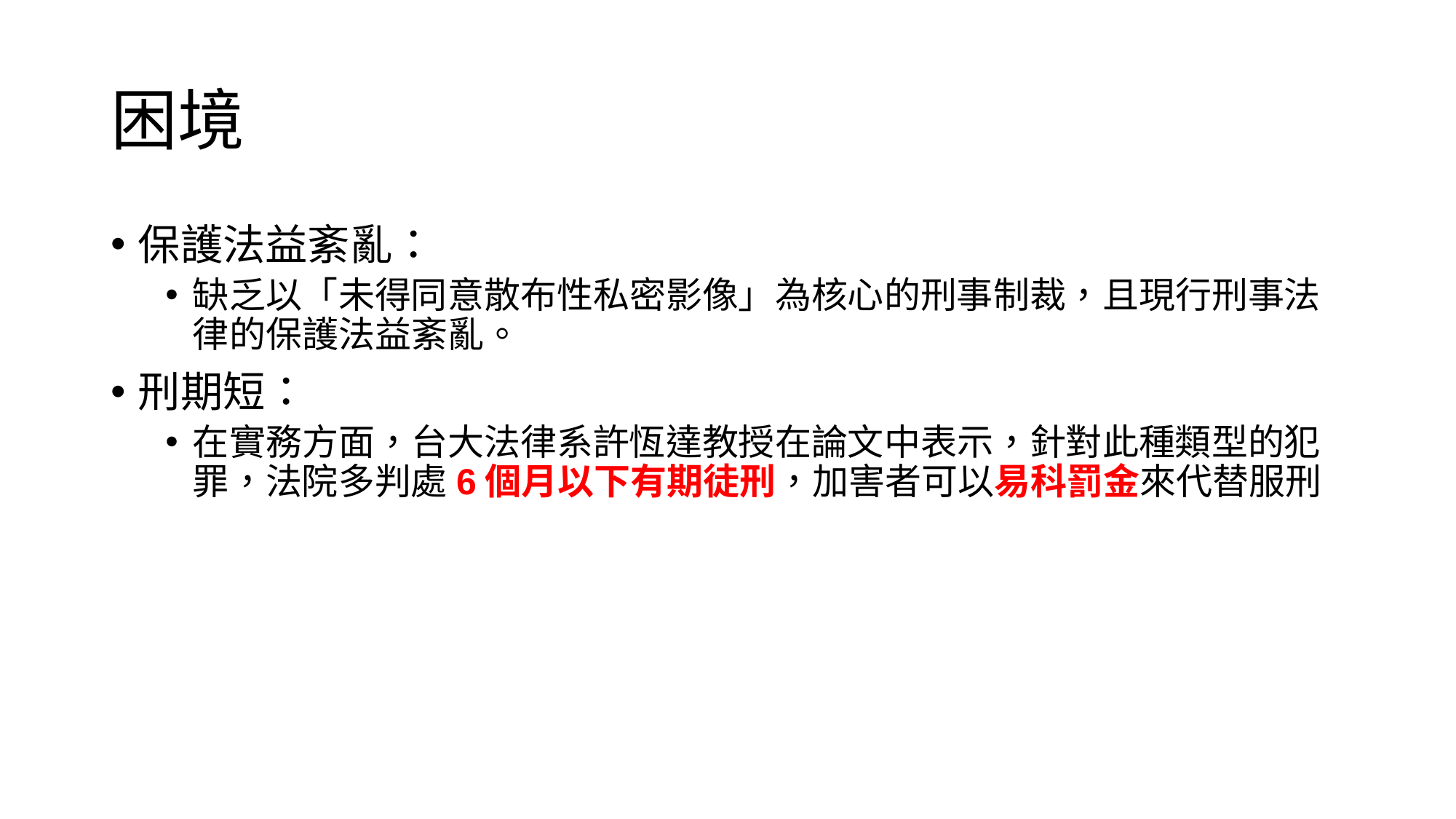

# 困境
保護法益紊亂：
缺乏以「未得同意散布性私密影像」為核心的刑事制裁，且現行刑事法律的保護法益紊亂。
刑期短：
在實務方面，台大法律系許恆達教授在論文中表示，針對此種類型的犯罪，法院多判處6個月以下有期徒刑，加害者可以易科罰金來代替服刑